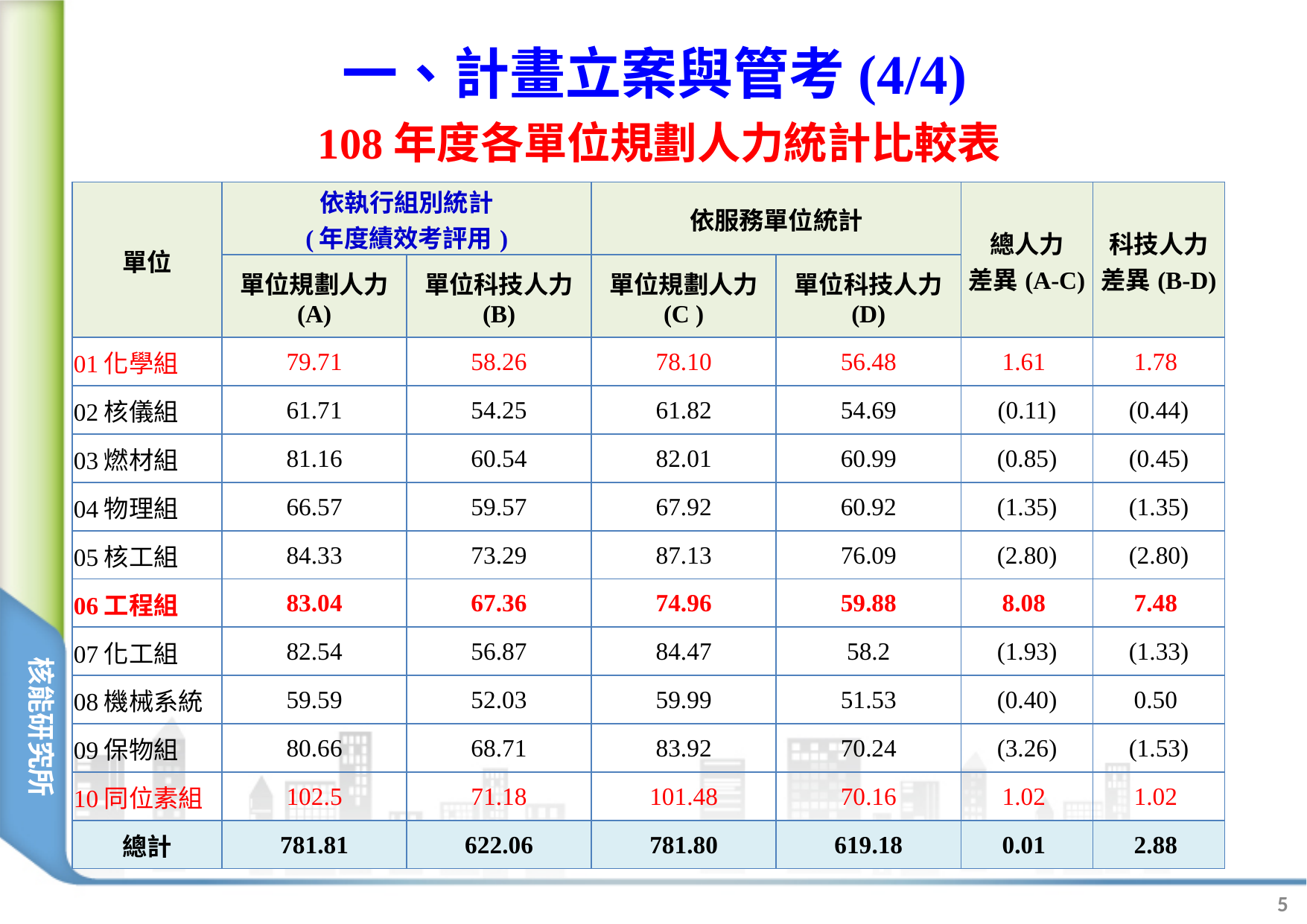

# 一、計畫立案與管考(4/4)
108年度各單位規劃人力統計比較表
| 單位 | 依執行組別統計 (年度績效考評用) |  | 依服務單位統計 |  | 總人力 差異(A-C) | 科技人力 差異(B-D) |
| --- | --- | --- | --- | --- | --- | --- |
|  | 單位規劃人力 (A) | 單位科技人力 (B) | 單位規劃人力 (C ) | 單位科技人力 (D) |  |  |
| 01化學組 | 79.71 | 58.26 | 78.10 | 56.48 | 1.61 | 1.78 |
| 02核儀組 | 61.71 | 54.25 | 61.82 | 54.69 | (0.11) | (0.44) |
| 03燃材組 | 81.16 | 60.54 | 82.01 | 60.99 | (0.85) | (0.45) |
| 04物理組 | 66.57 | 59.57 | 67.92 | 60.92 | (1.35) | (1.35) |
| 05核工組 | 84.33 | 73.29 | 87.13 | 76.09 | (2.80) | (2.80) |
| 06工程組 | 83.04 | 67.36 | 74.96 | 59.88 | 8.08 | 7.48 |
| 07化工組 | 82.54 | 56.87 | 84.47 | 58.2 | (1.93) | (1.33) |
| 08機械系統 | 59.59 | 52.03 | 59.99 | 51.53 | (0.40) | 0.50 |
| 09保物組 | 80.66 | 68.71 | 83.92 | 70.24 | (3.26) | (1.53) |
| 10同位素組 | 102.5 | 71.18 | 101.48 | 70.16 | 1.02 | 1.02 |
| 總計 | 781.81 | 622.06 | 781.80 | 619.18 | 0.01 | 2.88 |
5